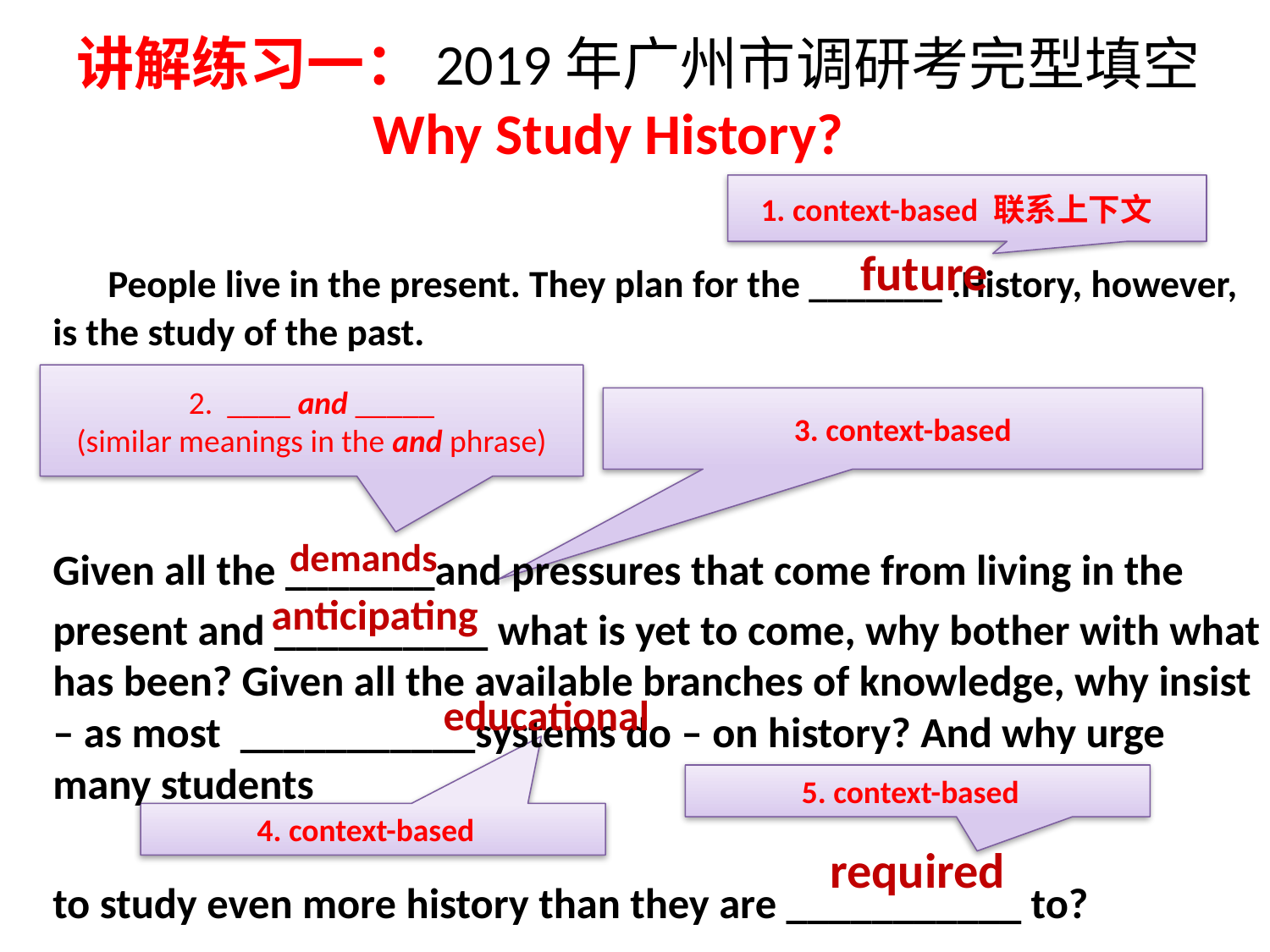

# 讲解练习一：2019年广州市调研考完型填空 Why Study History?

     People live in the present. They plan for the _______ .History, however, is the study of the past.

Given all the _______and pressures that come from living in the
present and __________ what is yet to come, why bother with what has been? Given all the available branches of knowledge, why insist – as most  ___________systems do – on history? And why urge many students

to study even more history than they are ___________ to?

1. context-based 联系上下文
future
2.  ____ and _____
(similar meanings in the and phrase)
3. context-based
demands
anticipating
educational
5. context-based
4. context-based
required